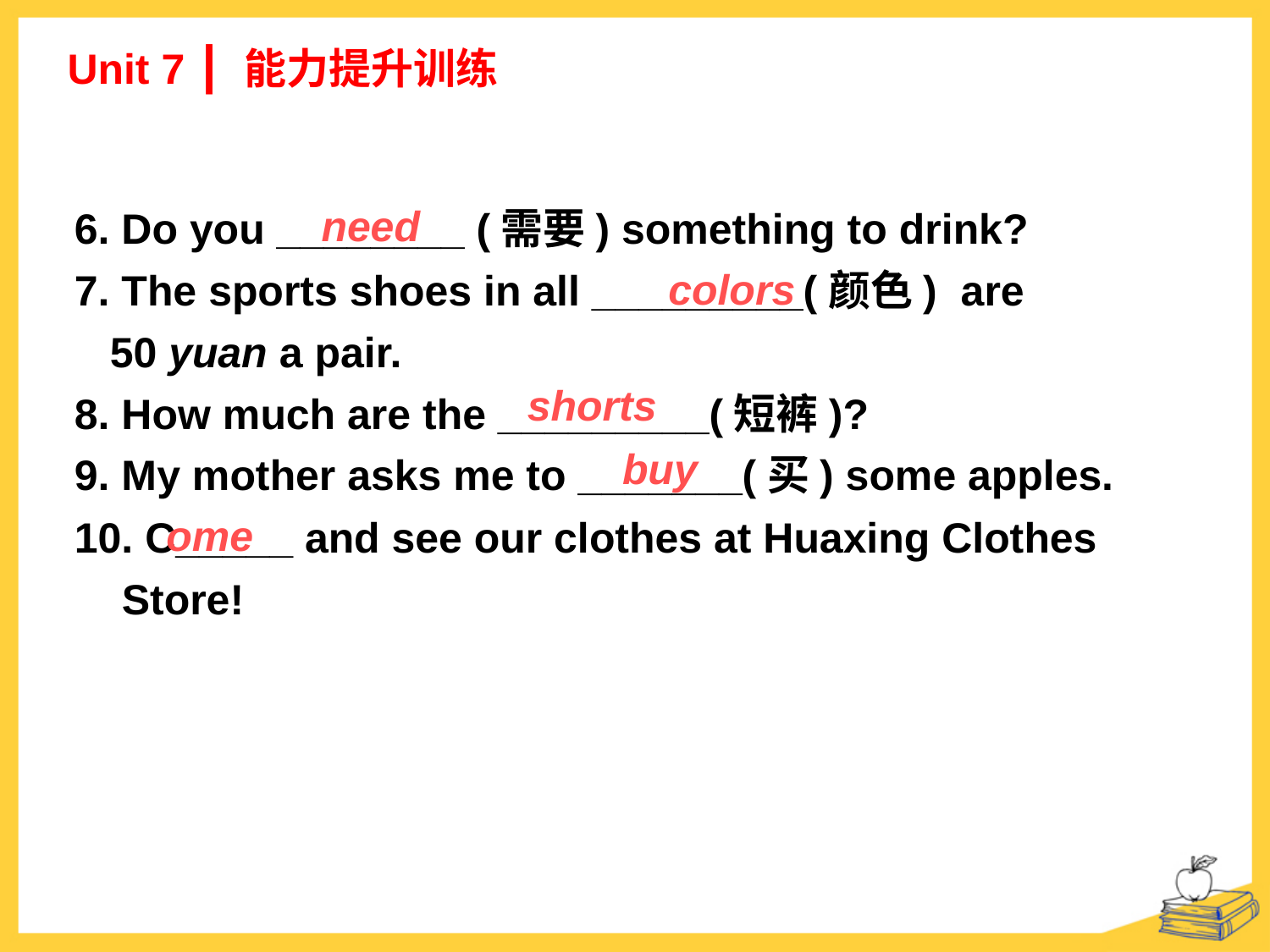

Unit 7 ┃ 能力提升训练
6. Do you ________ (需要) something to drink?
7. The sports shoes in all _________(颜色)  are
   50 yuan a pair.
8. How much are the _________(短裤)?
9. My mother asks me to _______(买) some apples.
10. C_____ and see our clothes at Huaxing Clothes
    Store!
need
colors
shorts
buy
ome